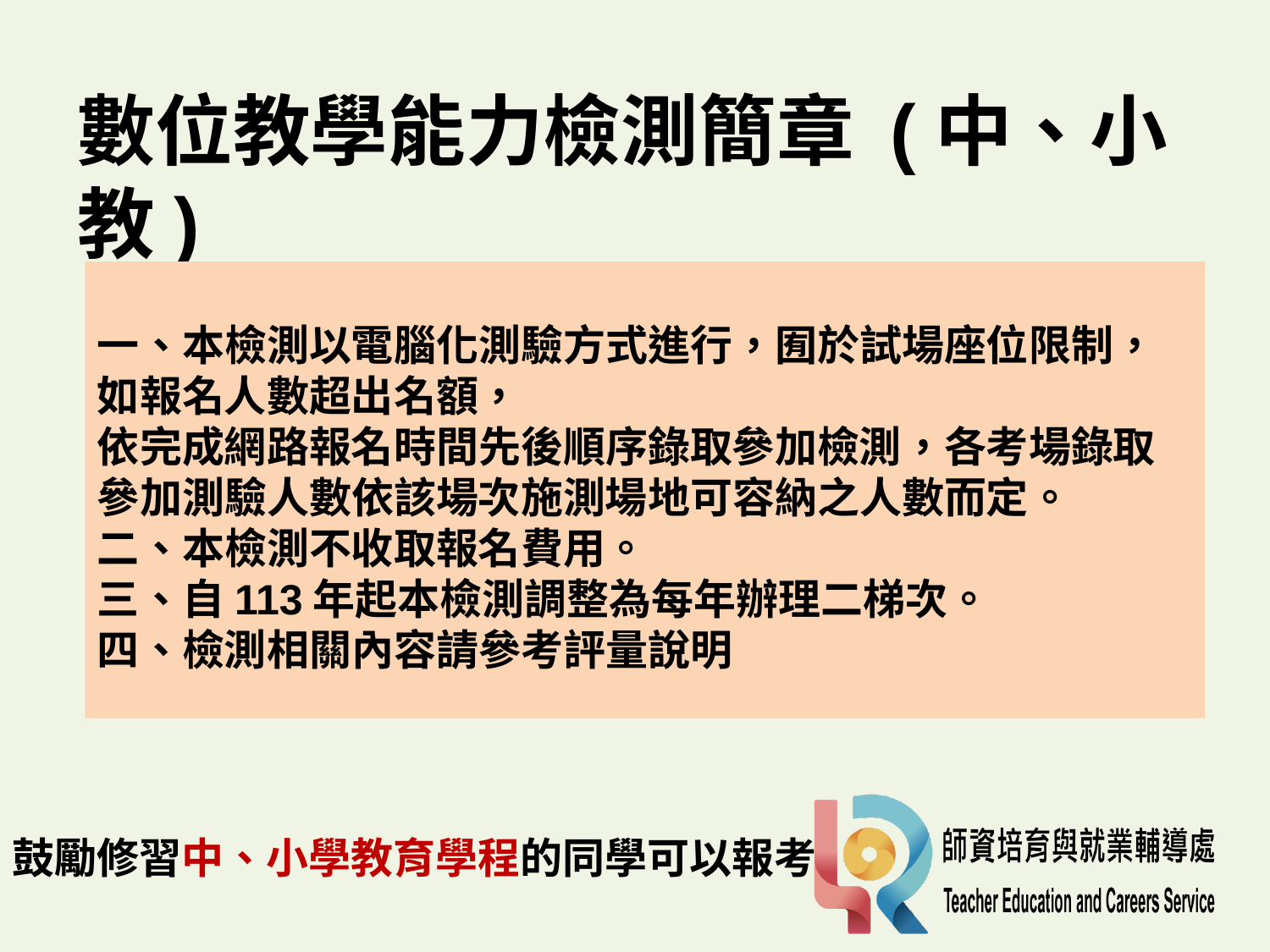

數位教學能力檢測簡章 (中、小教)

一、本檢測以電腦化測驗方式進行，囿於試場座位限制，如報名人數超出名額，
依完成網路報名時間先後順序錄取參加檢測，各考場錄取參加測驗人數依該場次施測場地可容納之人數而定。
二、本檢測不收取報名費用。
三、自113年起本檢測調整為每年辦理二梯次。
四、檢測相關內容請參考評量說明

鼓勵修習中、小學教育學程的同學可以報考